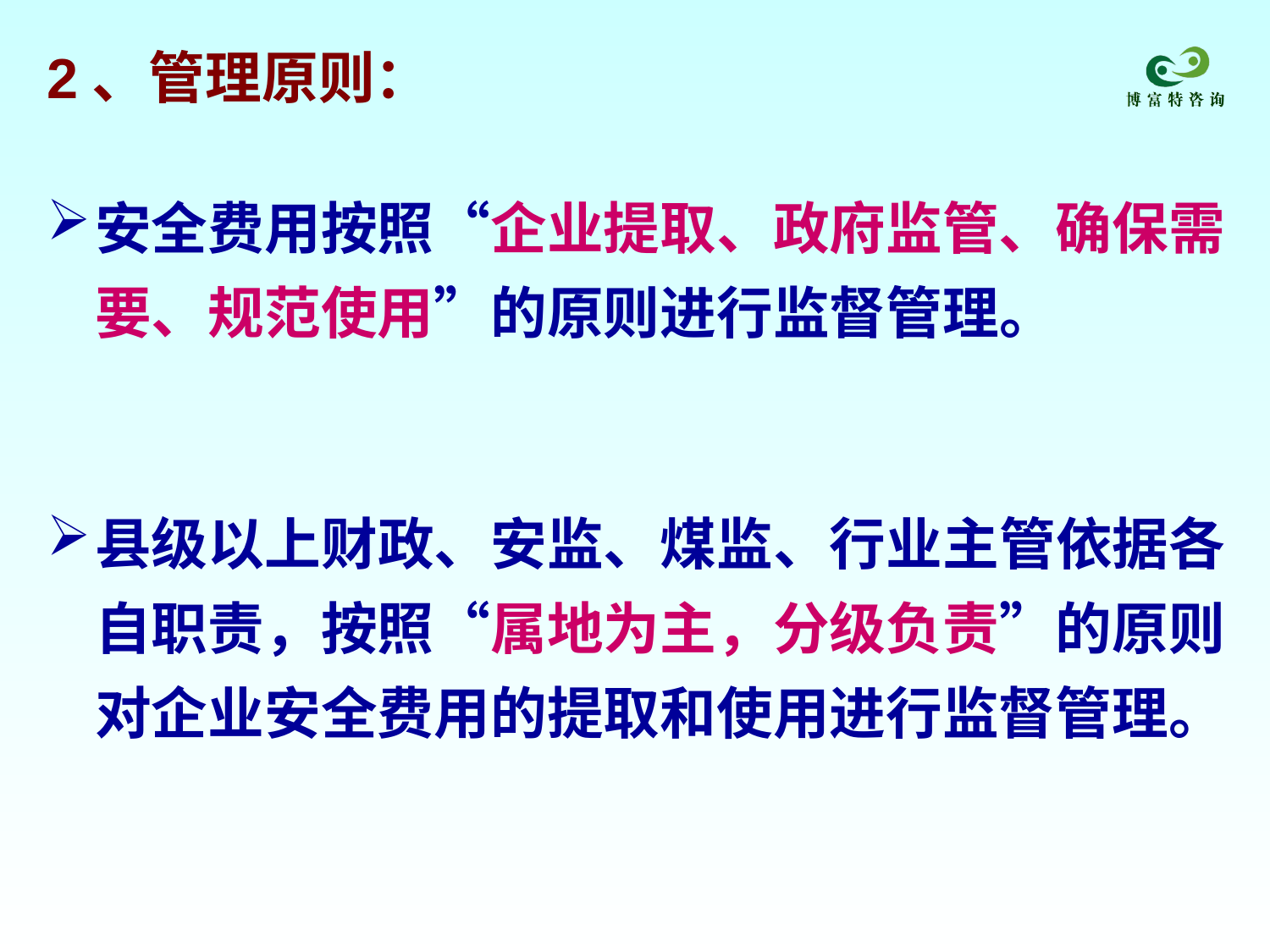

2、管理原则：

安全费用按照“企业提取、政府监管、确保需要、规范使用”的原则进行监督管理。

县级以上财政、安监、煤监、行业主管依据各自职责，按照“属地为主，分级负责”的原则对企业安全费用的提取和使用进行监督管理。